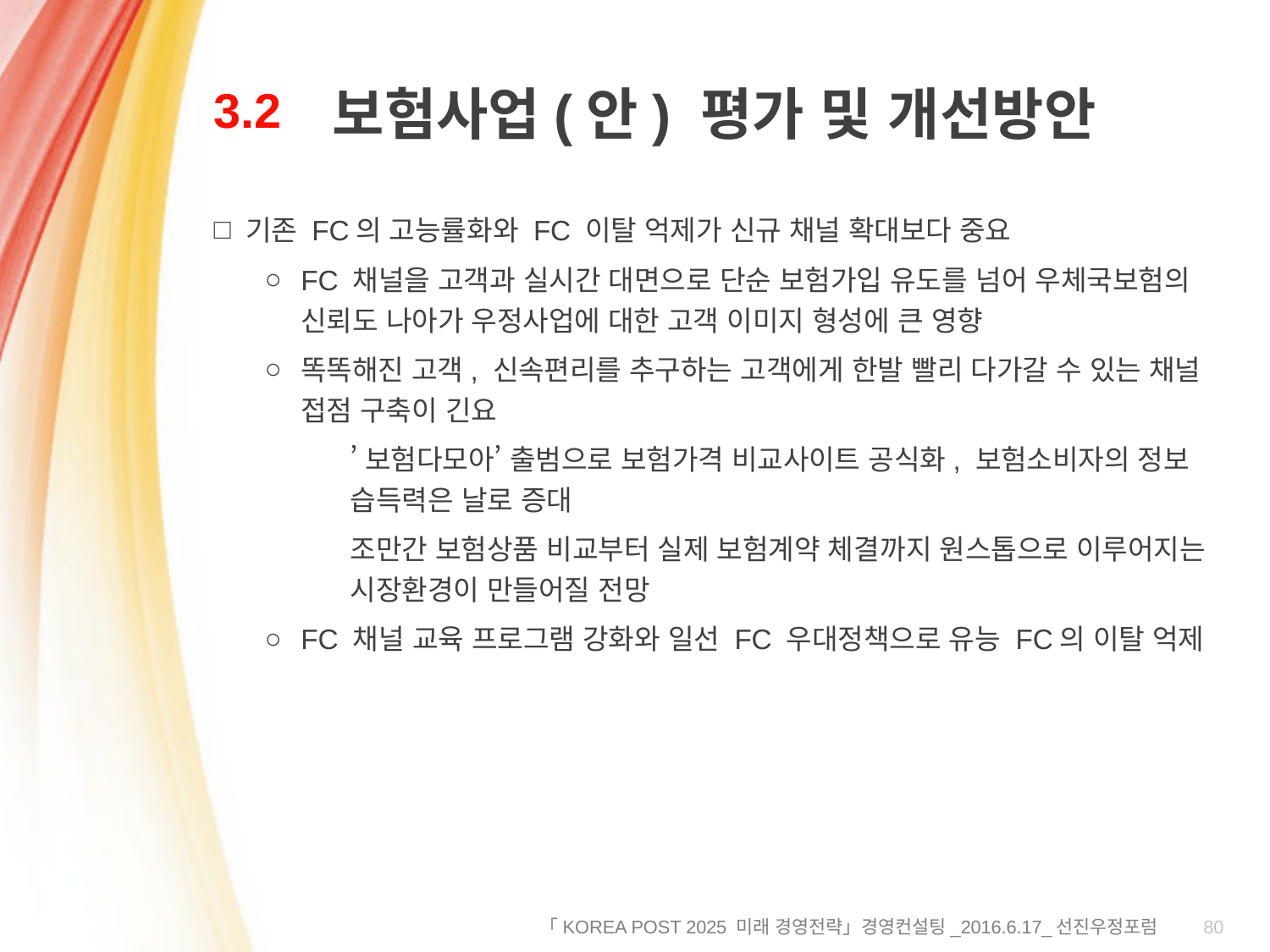

# 3.2
보험사업(안) 평가 및 개선방안
기존 FC의 고능률화와 FC 이탈 억제가 신규 채널 확대보다 중요
FC 채널을 고객과 실시간 대면으로 단순 보험가입 유도를 넘어 우체국보험의 신뢰도 나아가 우정사업에 대한 고객 이미지 형성에 큰 영향
똑똑해진 고객, 신속편리를 추구하는 고객에게 한발 빨리 다가갈 수 있는 채널 접점 구축이 긴요
’보험다모아’ 출범으로 보험가격 비교사이트 공식화, 보험소비자의 정보 습득력은 날로 증대
조만간 보험상품 비교부터 실제 보험계약 체결까지 원스톱으로 이루어지는 시장환경이 만들어질 전망
FC 채널 교육 프로그램 강화와 일선 FC 우대정책으로 유능 FC의 이탈 억제
80